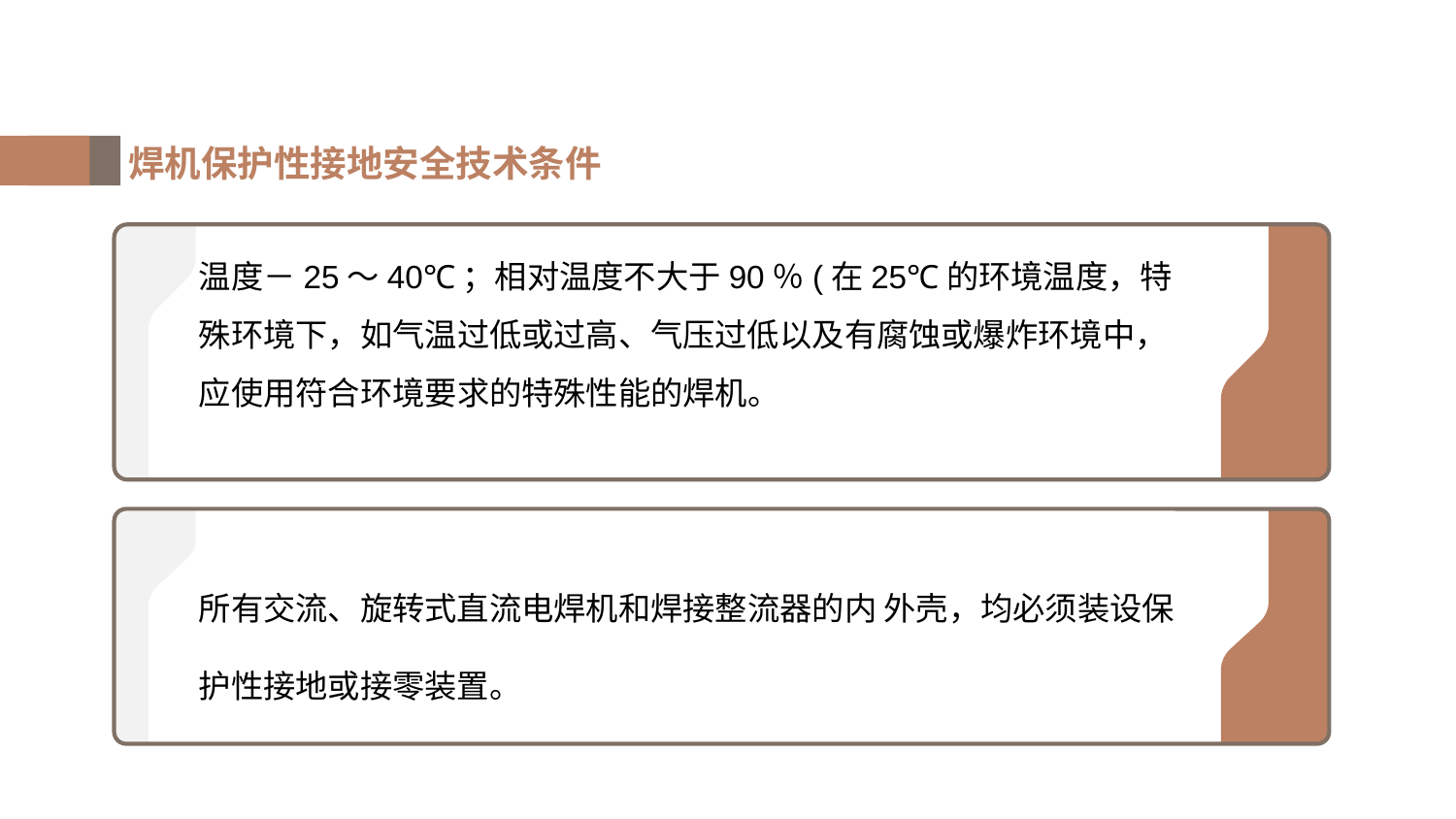

三、电焊安全操作规范
焊机保护性接地安全技术条件

温度－25～40℃；相对温度不大于90％(在25℃的环境温度，特殊环境下，如气温过低或过高、气压过低以及有腐蚀或爆炸环境中，应使用符合环境要求的特殊性能的焊机。

所有交流、旋转式直流电焊机和焊接整流器的内 外壳，均必须装设保护性接地或接零装置。